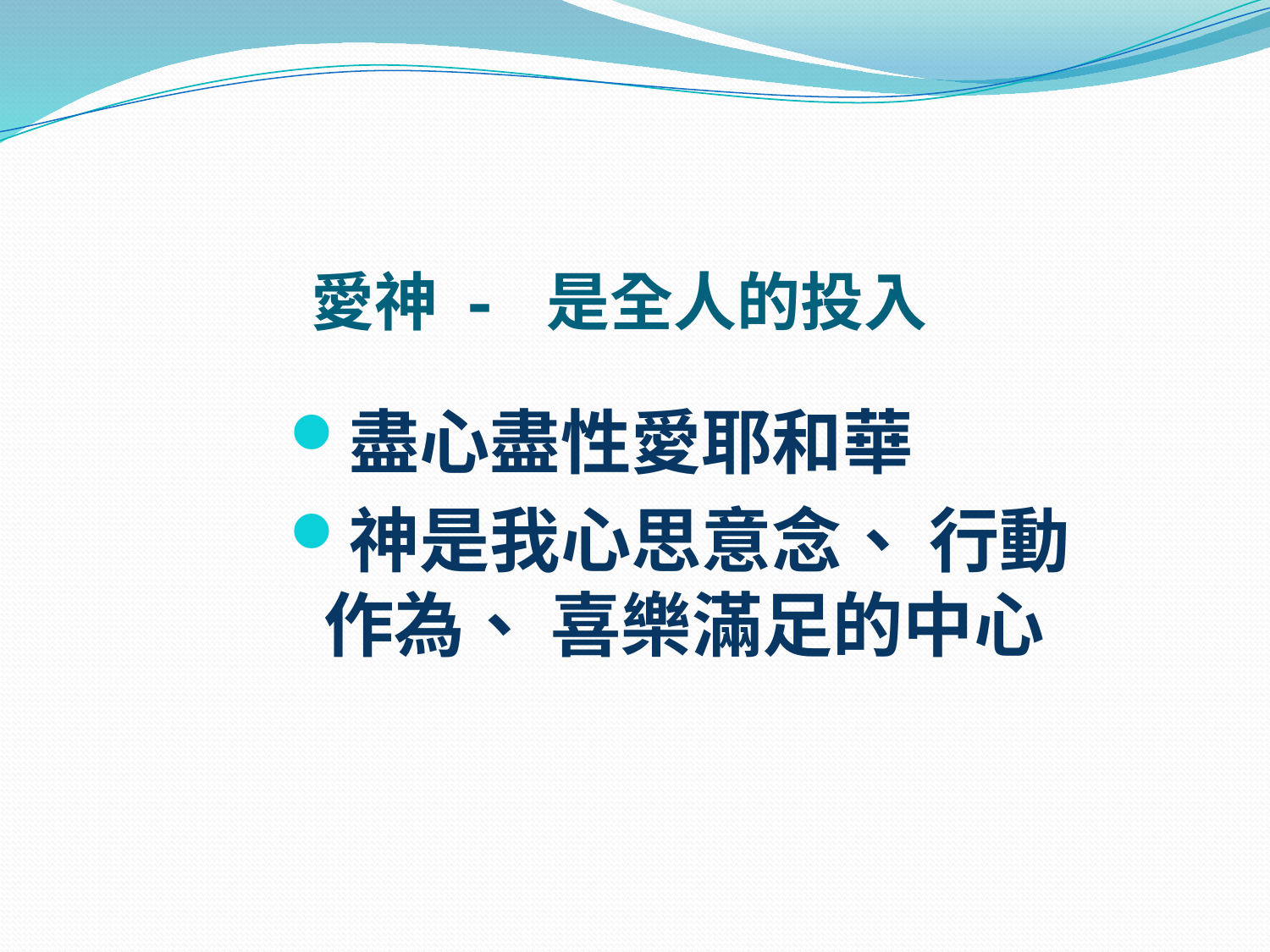

# 愛神 - 是全人的投入
盡心盡性愛耶和華
神是我心思意念、 行動作為、 喜樂滿足的中心